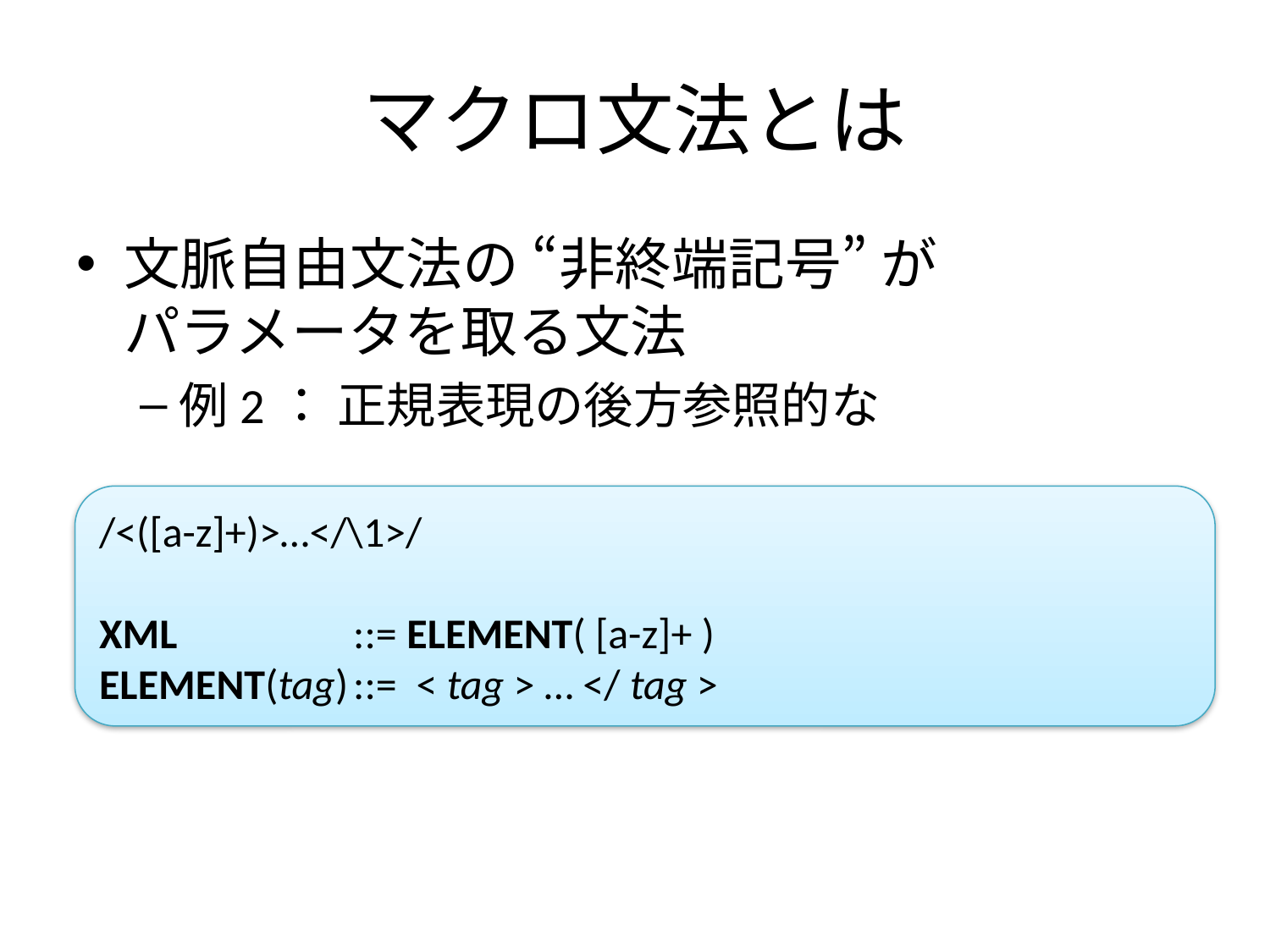

# マクロ文法とは
文脈自由文法の “非終端記号” が
パラメータを取る文法
例2： 正規表現の後方参照的な

/<([a-z]+)>…</\1>/

XML		::= ELEMENT( [a-z]+ )
ELEMENT(tag)	::=  < tag > … </ tag >